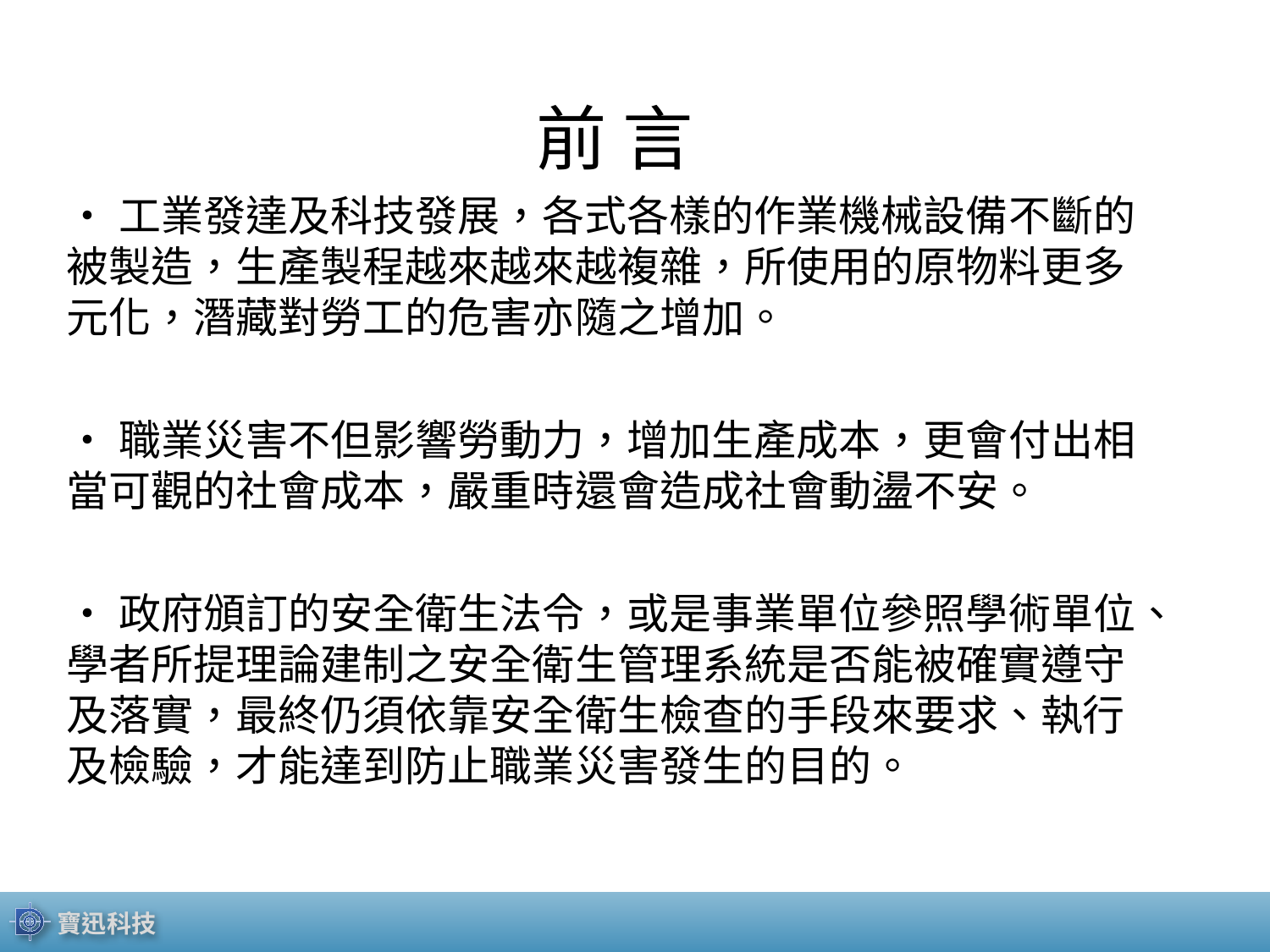

前 言
‧工業發達及科技發展，各式各樣的作業機械設備不斷的被製造，生產製程越來越來越複雜，所使用的原物料更多元化，潛藏對勞工的危害亦隨之增加。

‧職業災害不但影響勞動力，增加生產成本，更會付出相當可觀的社會成本，嚴重時還會造成社會動盪不安。

‧政府頒訂的安全衛生法令，或是事業單位參照學術單位、學者所提理論建制之安全衛生管理系統是否能被確實遵守及落實，最終仍須依靠安全衛生檢查的手段來要求、執行及檢驗，才能達到防止職業災害發生的目的。